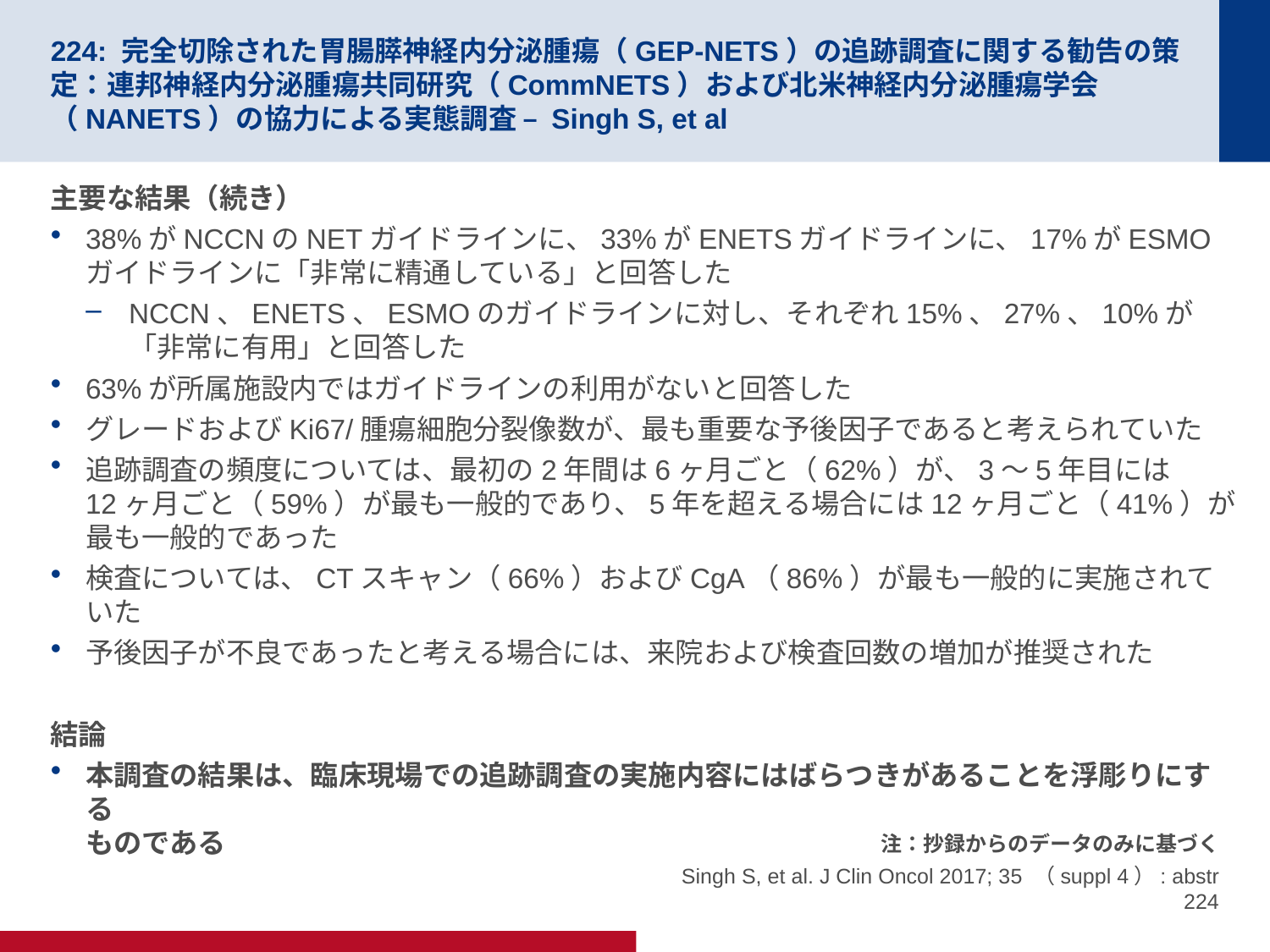

# 224: 完全切除された胃腸膵神経内分泌腫瘍（GEP-NETS）の追跡調査に関する勧告の策定：連邦神経内分泌腫瘍共同研究（CommNETS）および北米神経内分泌腫瘍学会（NANETS）の協力による実態調査 – Singh S, et al
主要な結果（続き）
38%がNCCNのNETガイドラインに、33%がENETSガイドラインに、17%がESMOガイドラインに「非常に精通している」と回答した
NCCN、ENETS、ESMOのガイドラインに対し、それぞれ15%、27%、10%が「非常に有用」と回答した
63%が所属施設内ではガイドラインの利用がないと回答した
グレードおよびKi67/腫瘍細胞分裂像数が、最も重要な予後因子であると考えられていた
追跡調査の頻度については、最初の2年間は6ヶ月ごと（62%）が、3～5年目には12ヶ月ごと（59%）が最も一般的であり、5年を超える場合には12ヶ月ごと（41%）が最も一般的であった
検査については、CTスキャン（66%）およびCgA（86%）が最も一般的に実施されていた
予後因子が不良であったと考える場合には、来院および検査回数の増加が推奨された

結論
本調査の結果は、臨床現場での追跡調査の実施内容にはばらつきがあることを浮彫りにする
ものである
注：抄録からのデータのみに基づく
Singh S, et al. J Clin Oncol 2017; 35 （suppl 4）: abstr 224